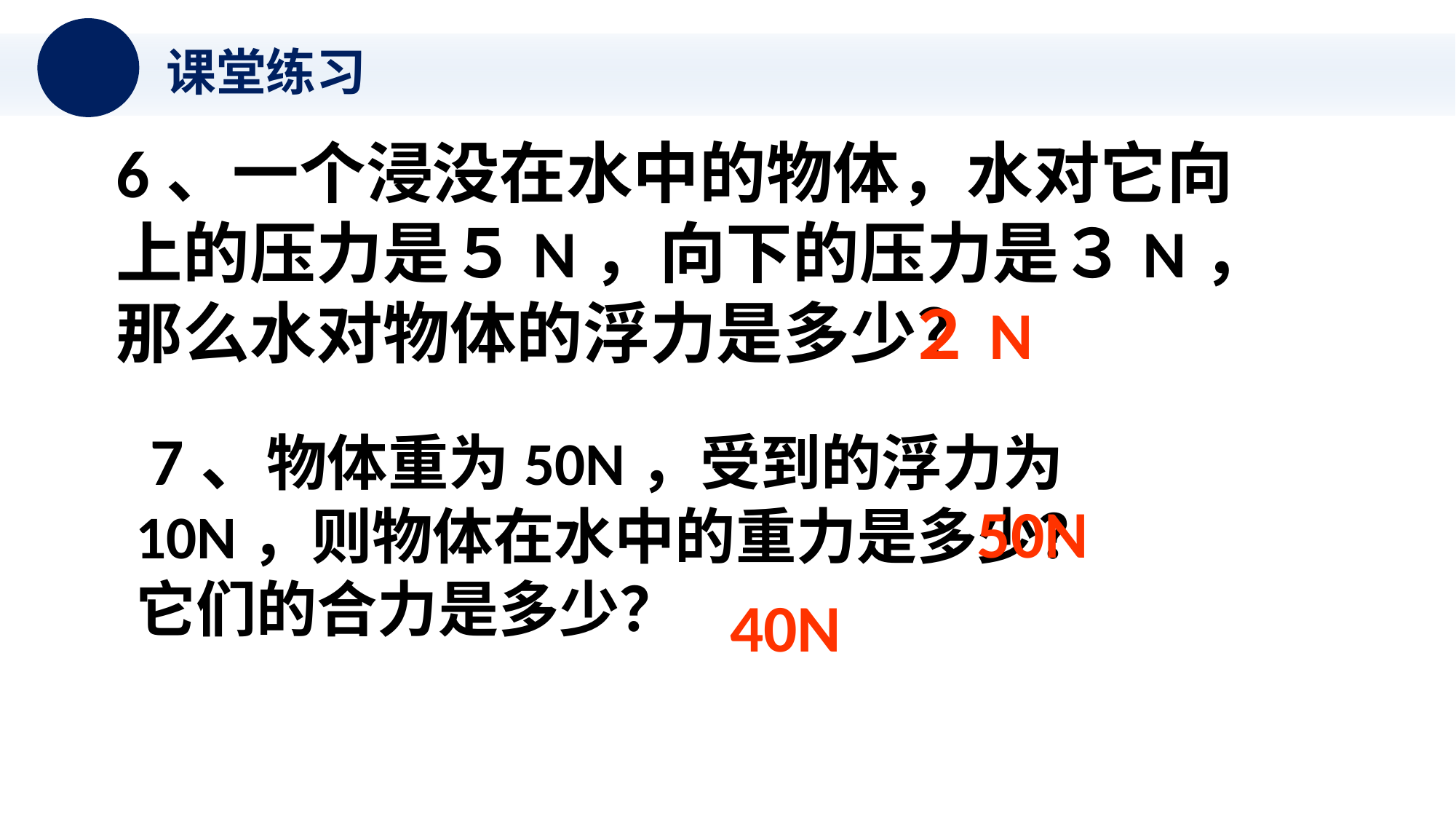

课堂练习

6、一个浸没在水中的物体，水对它向上的压力是５N，向下的压力是３N，那么水对物体的浮力是多少？
２N
 7、物体重为50N，受到的浮力为10N，则物体在水中的重力是多少？
它们的合力是多少？
50N
40N
小猪快跑